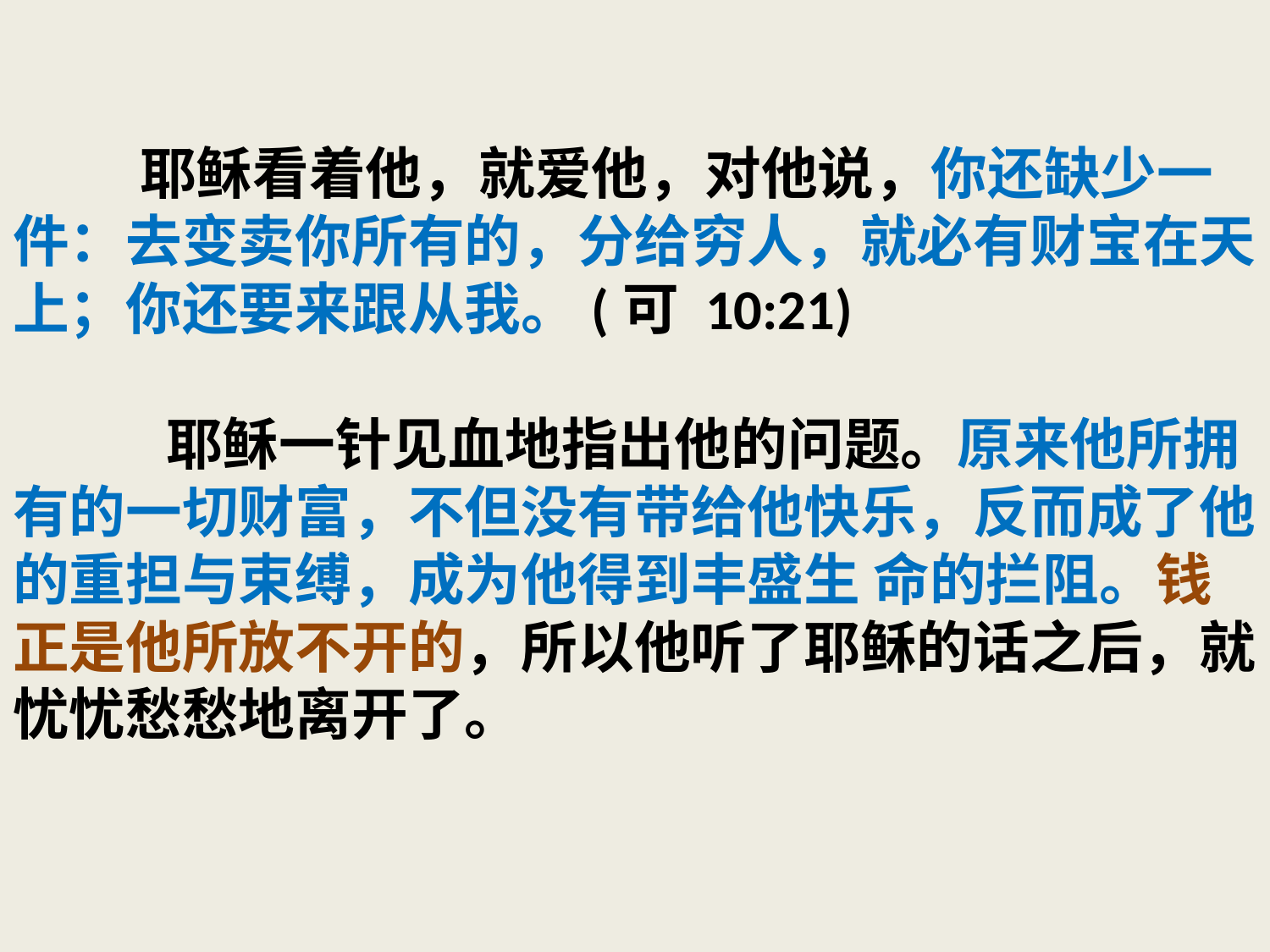

# 耶稣看着他，就爱他，对他说，你还缺少一件：去变卖你所有的，分给穷人，就必有财宝在天上；你还要来跟从我。(可 10:21) 耶稣一针见血地指出他的问题。原来他所拥有的一切财富，不但没有带给他快乐，反而成了他的重担与束缚，成为他得到丰盛生 命的拦阻。钱正是他所放不开的，所以他听了耶稣的话之后，就忧忧愁愁地离开了。